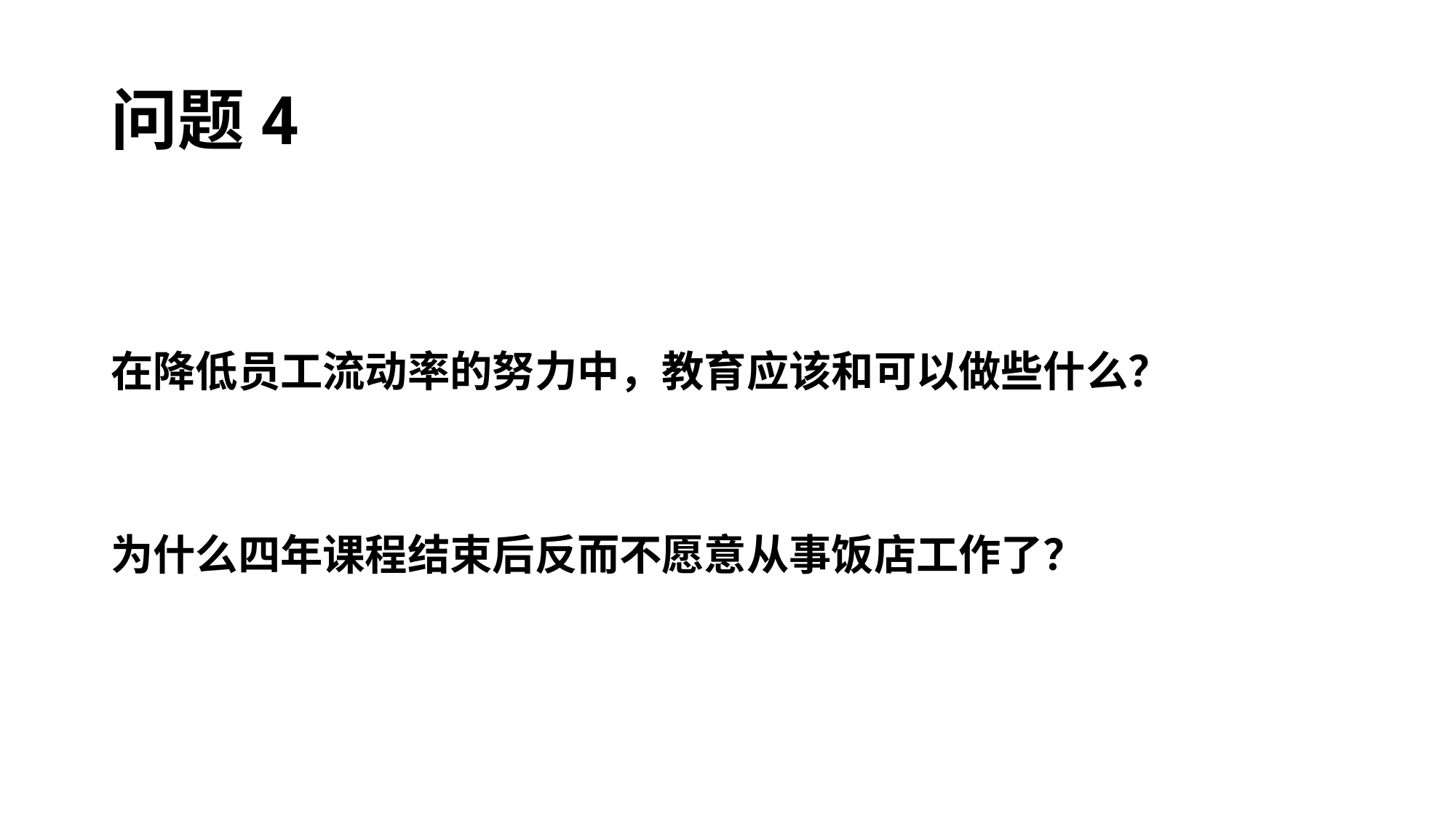

# 问题4

在降低员工流动率的努力中，教育应该和可以做些什么？

为什么四年课程结束后反而不愿意从事饭店工作了？